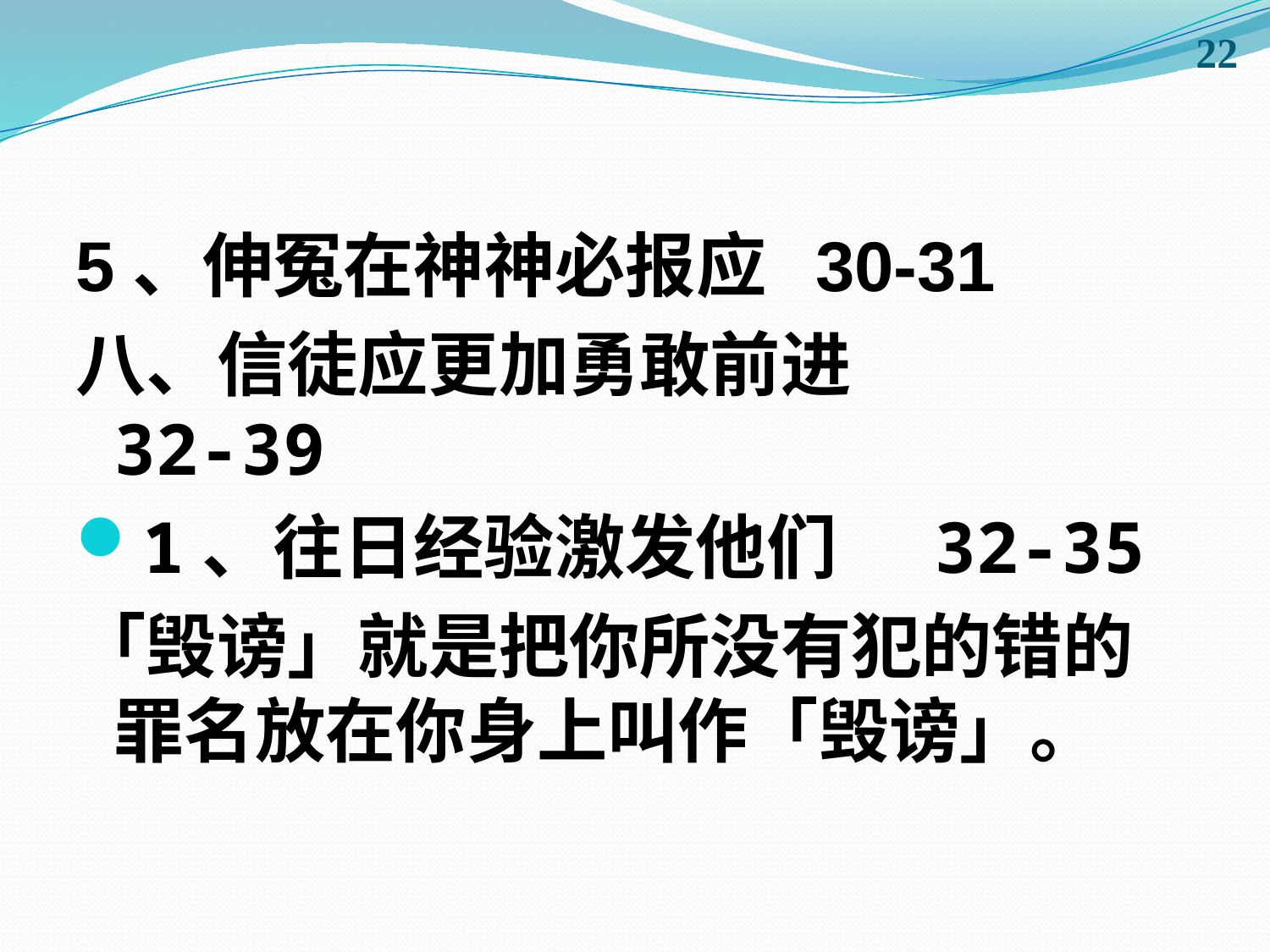

22
#

5、伸冤在神神必报应  30-31
八、信徒应更加勇敢前进               32-39
1、往日经验激发他们     32-35
「毁谤」就是把你所没有犯的错的罪名放在你身上叫作「毁谤」。